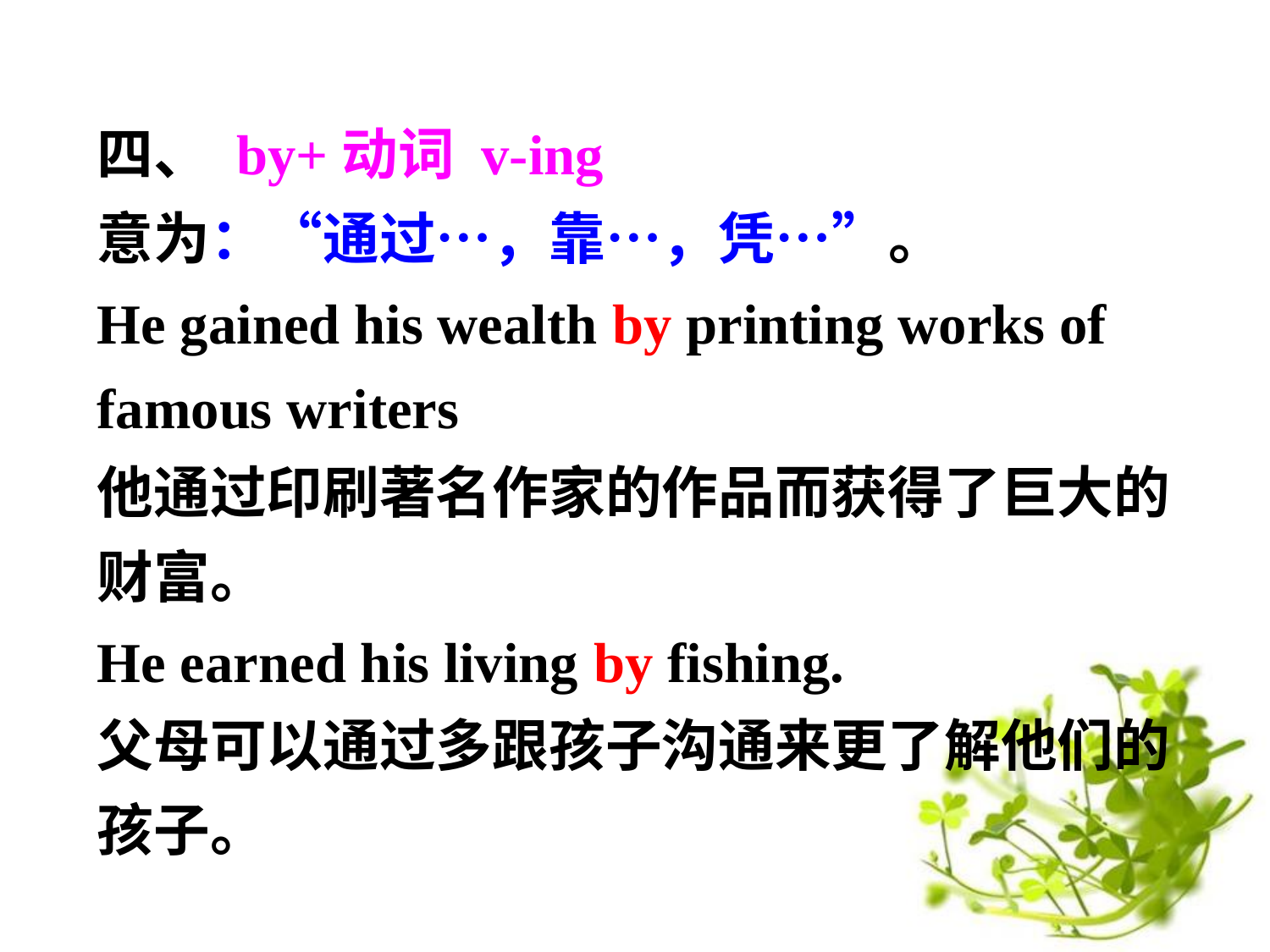

四、 by+动词 v-ing
意为：“通过…，靠…，凭…”。
He gained his wealth by printing works of
famous writers
他通过印刷著名作家的作品而获得了巨大的财富。
He earned his living by fishing.
父母可以通过多跟孩子沟通来更了解他们的孩子。